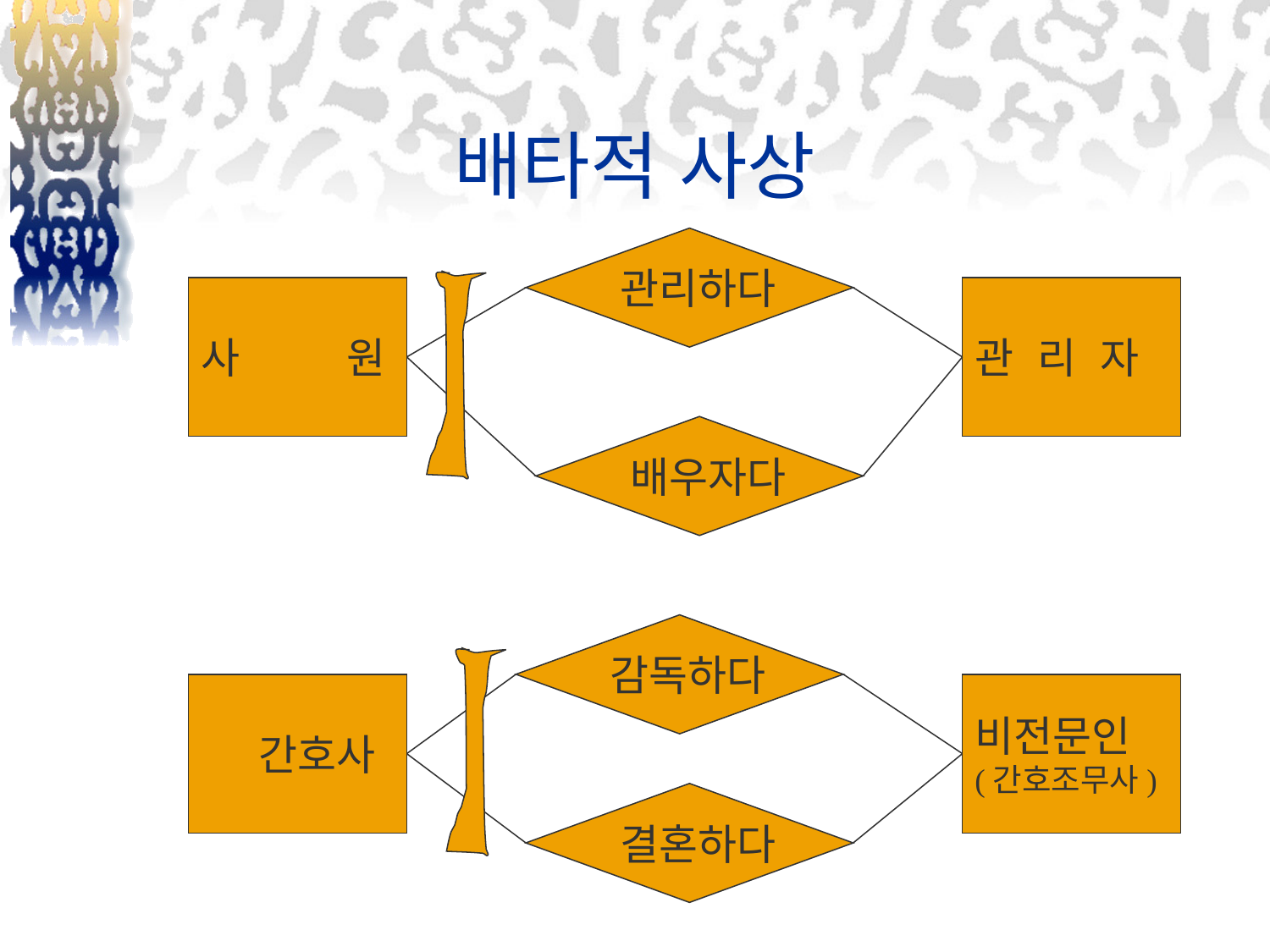

# 배타적 사상
관리하다

사         원
관  리  자
배우자다
감독하다

    간호사
비전문인
(간호조무사)
결혼하다